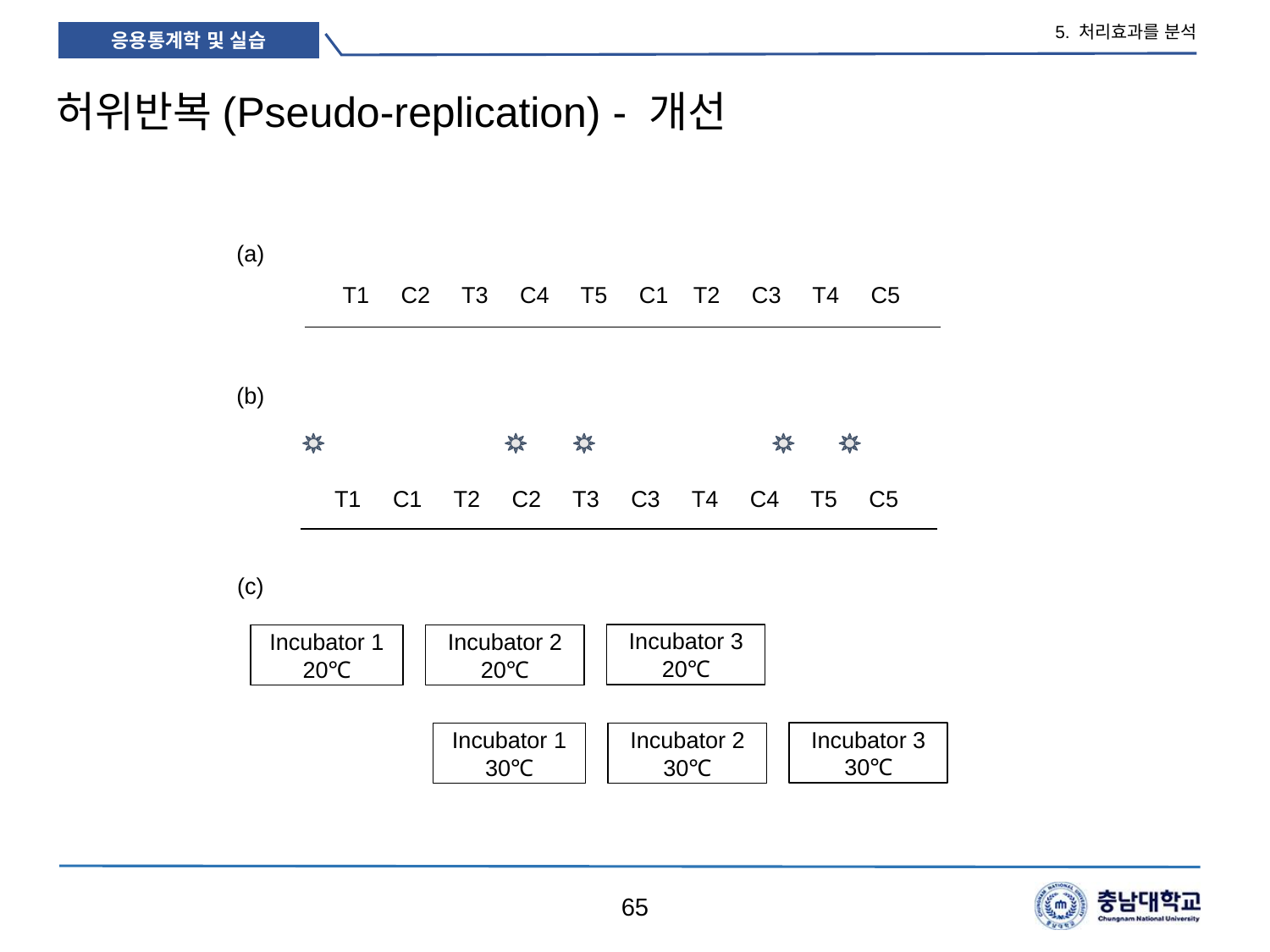

5. 처리효과를 분석
# 허위반복(Pseudo-replication) - 개선
(a)
T1     C2     T3     C4     T5     C1    T2     C3     T4     C5
(b)

T1     C1     T2     C2     T3     C3     T4     C4     T5     C5
(c)
Incubator 3
20℃
Incubator 1
20℃
Incubator 2
20℃
Incubator 3
30℃
Incubator 1
30℃
Incubator 2
30℃
65